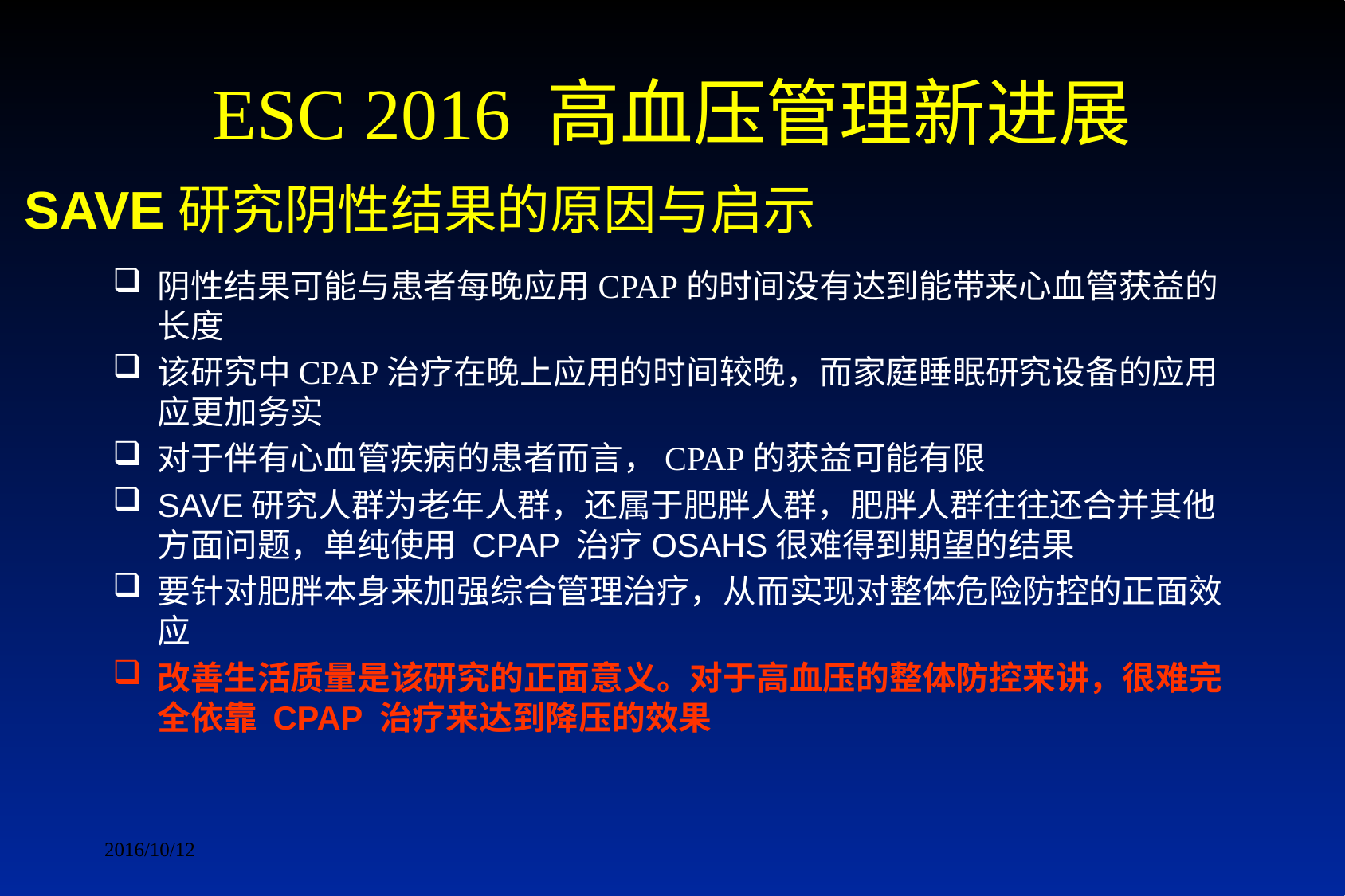

# ESC 2016 高血压管理新进展
SAVE研究阴性结果的原因与启示
阴性结果可能与患者每晚应用CPAP的时间没有达到能带来心血管获益的长度
该研究中CPAP治疗在晚上应用的时间较晚，而家庭睡眠研究设备的应用应更加务实
对于伴有心血管疾病的患者而言，CPAP的获益可能有限
SAVE研究人群为老年人群，还属于肥胖人群，肥胖人群往往还合并其他方面问题，单纯使用 CPAP 治疗OSAHS很难得到期望的结果
要针对肥胖本身来加强综合管理治疗，从而实现对整体危险防控的正面效应
改善生活质量是该研究的正面意义。对于高血压的整体防控来讲，很难完全依靠 CPAP 治疗来达到降压的效果
2016/10/12